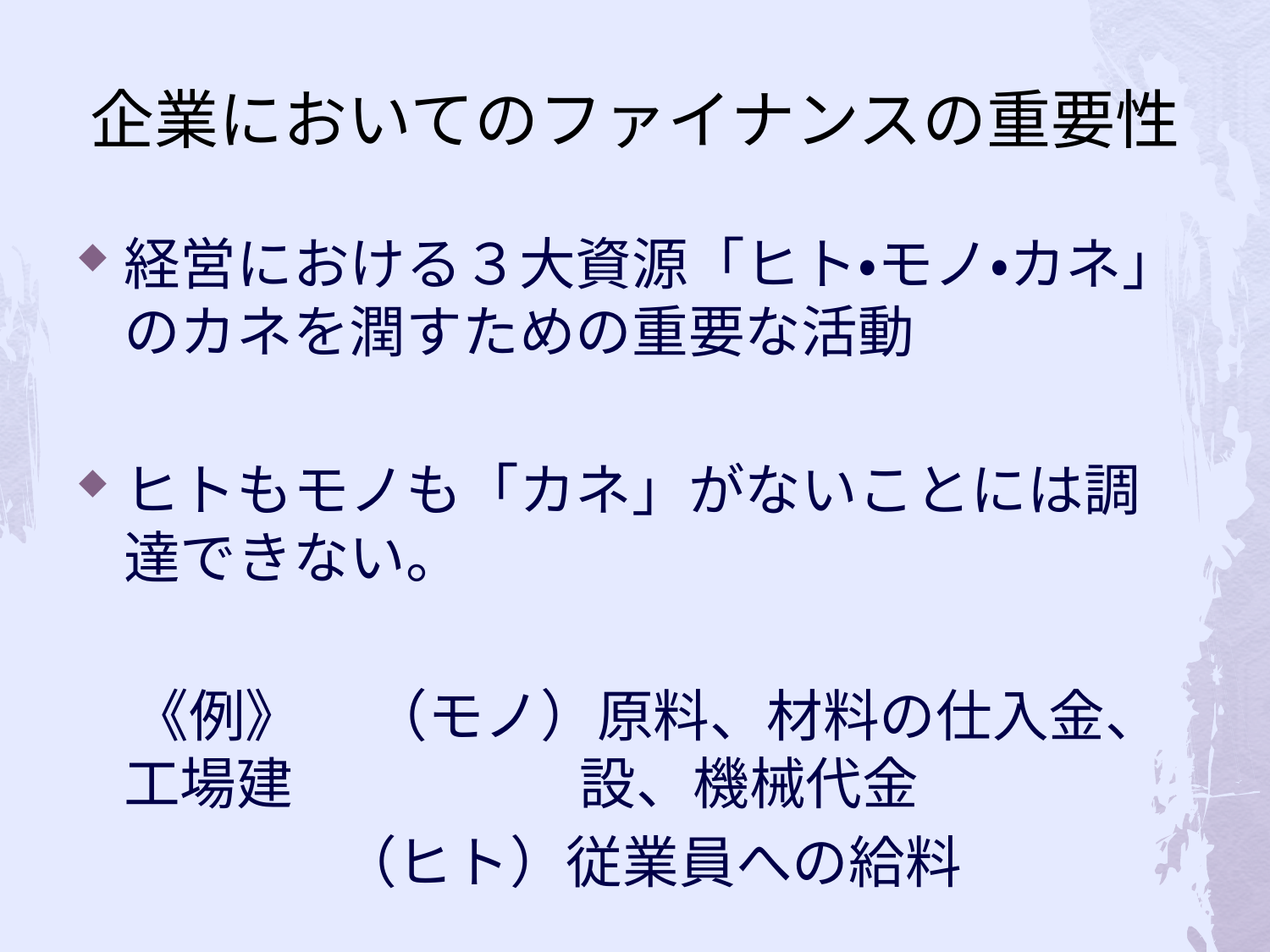

# 企業においてのファイナンスの重要性
経営における３大資源「ヒト・モノ・カネ」のカネを潤すための重要な活動

ヒトもモノも「カネ」がないことには調達できない。

　《例》　 （モノ）原料、材料の仕入金、工場建	                設、機械代金
		      （ヒト）従業員への給料